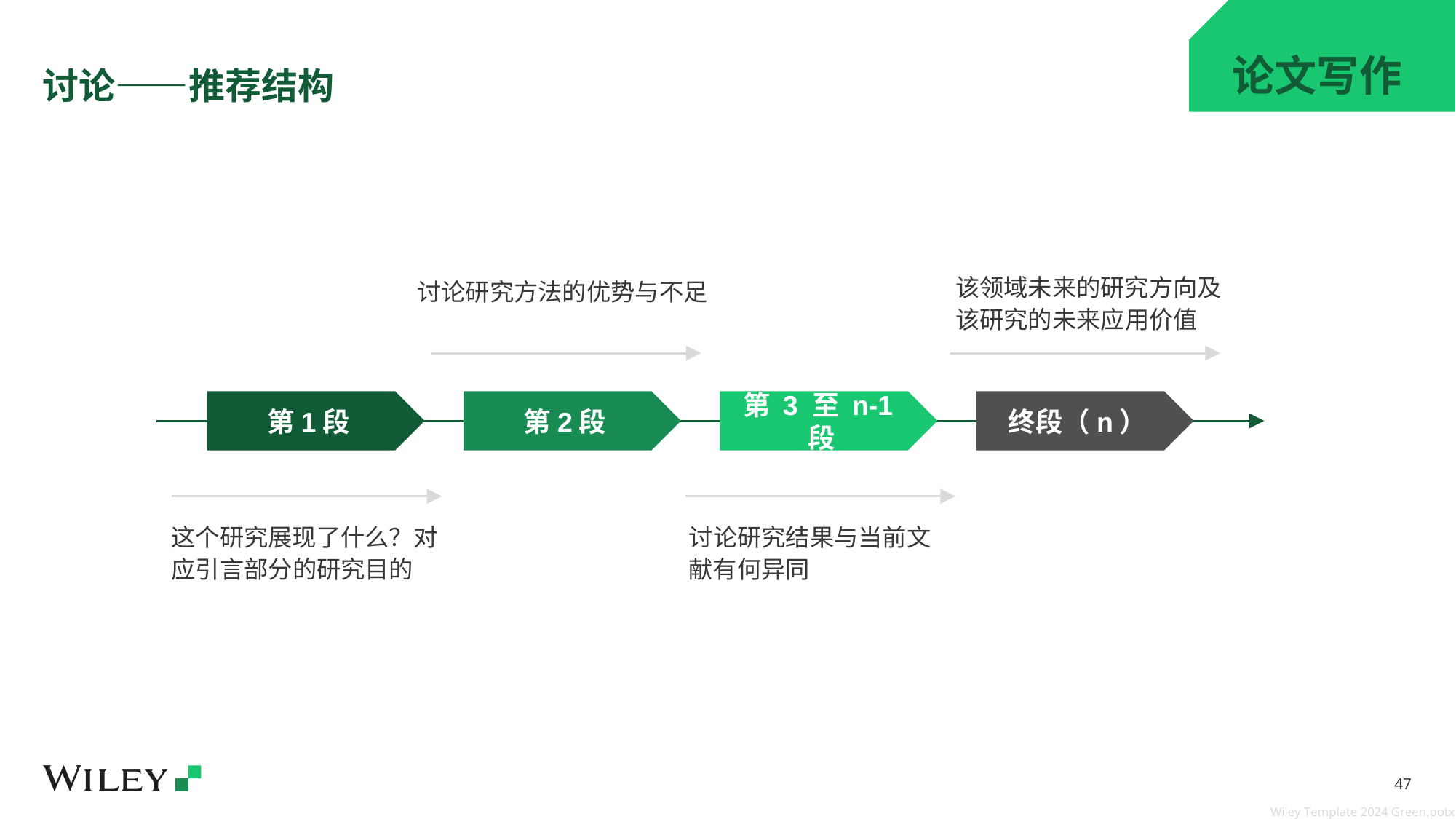

# 讨论——推荐结构
论文写作

讨论研究方法的优势与不足

该领域未来的研究方向及该研究的未来应用价值
第1段
第2段
第 3 至 n-1段
终段（n）
这个研究展现了什么？对应引言部分的研究目的
讨论研究结果与当前文献有何异同